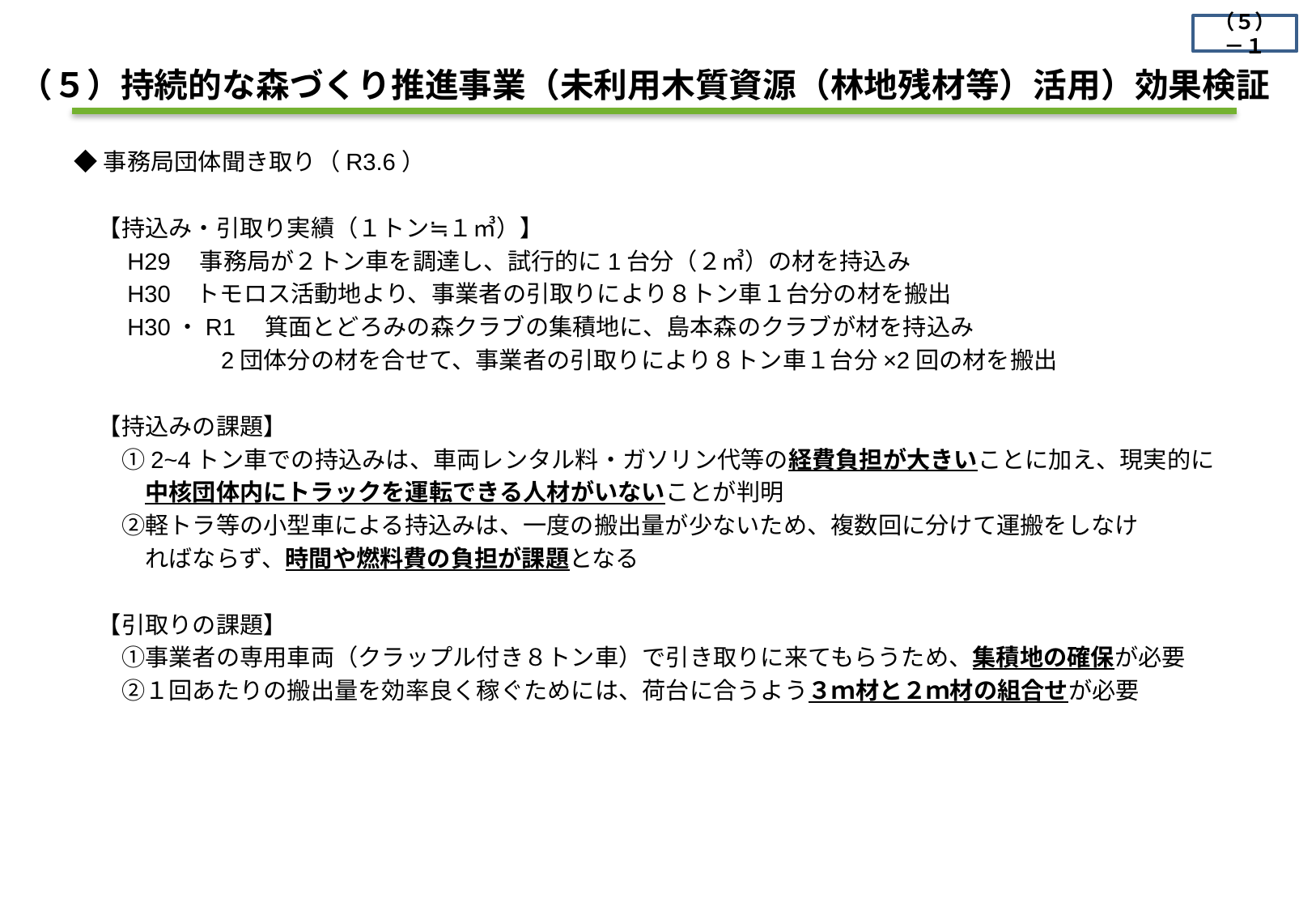

（５）－１
（５）持続的な森づくり推進事業（未利用木質資源（林地残材等）活用）効果検証
◆事務局団体聞き取り（R3.6）

　【持込み・引取り実績（１トン≒１㎥）】
　　H29　事務局が２トン車を調達し、試行的に1台分（２㎥）の材を持込み
　　H30   トモロス活動地より、事業者の引取りにより８トン車１台分の材を搬出
　　H30・R1　箕面とどろみの森クラブの集積地に、島本森のクラブが材を持込み
                      2団体分の材を合せて、事業者の引取りにより８トン車１台分×2回の材を搬出

　【持込みの課題】
　　①2~4トン車での持込みは、車両レンタル料・ガソリン代等の経費負担が大きいことに加え、現実的に
　　　中核団体内にトラックを運転できる人材がいないことが判明
　　②軽トラ等の小型車による持込みは、一度の搬出量が少ないため、複数回に分けて運搬をしなけ
　　　ればならず、時間や燃料費の負担が課題となる

　【引取りの課題】
　　①事業者の専用車両（クラップル付き８トン車）で引き取りに来てもらうため、集積地の確保が必要
　　②１回あたりの搬出量を効率良く稼ぐためには、荷台に合うよう３ｍ材と２ｍ材の組合せが必要